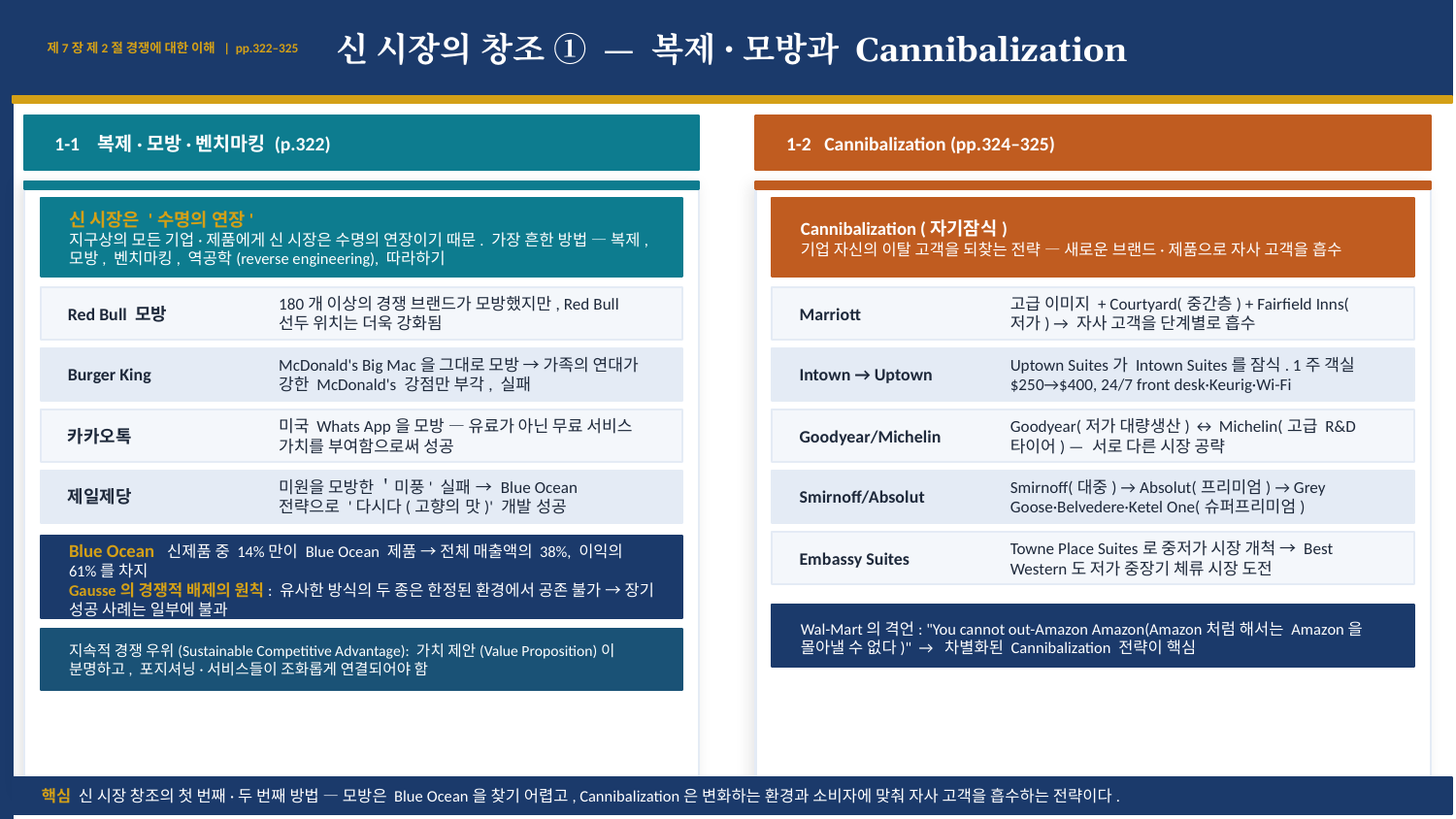

제7장 제2절 경쟁에 대한 이해  |  pp.322–325
신 시장의 창조 ①  —  복제·모방과 Cannibalization

1-1   복제·모방·벤치마킹 (p.322)

1-2   Cannibalization (pp.324–325)

신 시장은 '수명의 연장'
지구상의 모든 기업·제품에게 신 시장은 수명의 연장이기 때문. 가장 흔한 방법 — 복제, 모방, 벤치마킹, 역공학(reverse engineering), 따라하기
Cannibalization (자기잠식)
기업 자신의 이탈 고객을 되찾는 전략 — 새로운 브랜드·제품으로 자사 고객을 흡수

Red Bull 모방
180개 이상의 경쟁 브랜드가 모방했지만, Red Bull 선두 위치는 더욱 강화됨
Marriott
고급 이미지 + Courtyard(중간층) + Fairfield Inns(저가) → 자사 고객을 단계별로 흡수

Burger King
McDonald's Big Mac을 그대로 모방 → 가족의 연대가 강한 McDonald's 강점만 부각, 실패
Intown → Uptown
Uptown Suites가 Intown Suites를 잠식. 1주 객실 $250→$400, 24/7 front desk·Keurig·Wi-Fi

카카오톡
미국 Whats App을 모방 — 유료가 아닌 무료 서비스 가치를 부여함으로써 성공
Goodyear/Michelin
Goodyear(저가 대량생산) ↔ Michelin(고급 R&D 타이어) — 서로 다른 시장 공략

제일제당
미원을 모방한 ＇미풍' 실패 → Blue Ocean 전략으로 '다시다(고향의 맛)' 개발 성공
Smirnoff/Absolut
Smirnoff(대중) → Absolut(프리미엄) → Grey Goose·Belvedere·Ketel One(슈퍼프리미엄)

Embassy Suites
Towne Place Suites로 중저가 시장 개척 → Best Western도 저가 중장기 체류 시장 도전
Blue Ocean  신제품 중 14%만이 Blue Ocean 제품 → 전체 매출액의 38%, 이익의 61%를 차지
Gausse의 경쟁적 배제의 원칙: 유사한 방식의 두 종은 한정된 환경에서 공존 불가 → 장기 성공 사례는 일부에 불과

Wal-Mart의 격언: "You cannot out-Amazon Amazon(Amazon처럼 해서는 Amazon을 몰아낼 수 없다)"  →  차별화된 Cannibalization 전략이 핵심

지속적 경쟁 우위(Sustainable Competitive Advantage): 가치 제안(Value Proposition)이 분명하고, 포지셔닝·서비스들이 조화롭게 연결되어야 함

핵심  신 시장 창조의 첫 번째·두 번째 방법 — 모방은 Blue Ocean을 찾기 어렵고, Cannibalization은 변화하는 환경과 소비자에 맞춰 자사 고객을 흡수하는 전략이다.